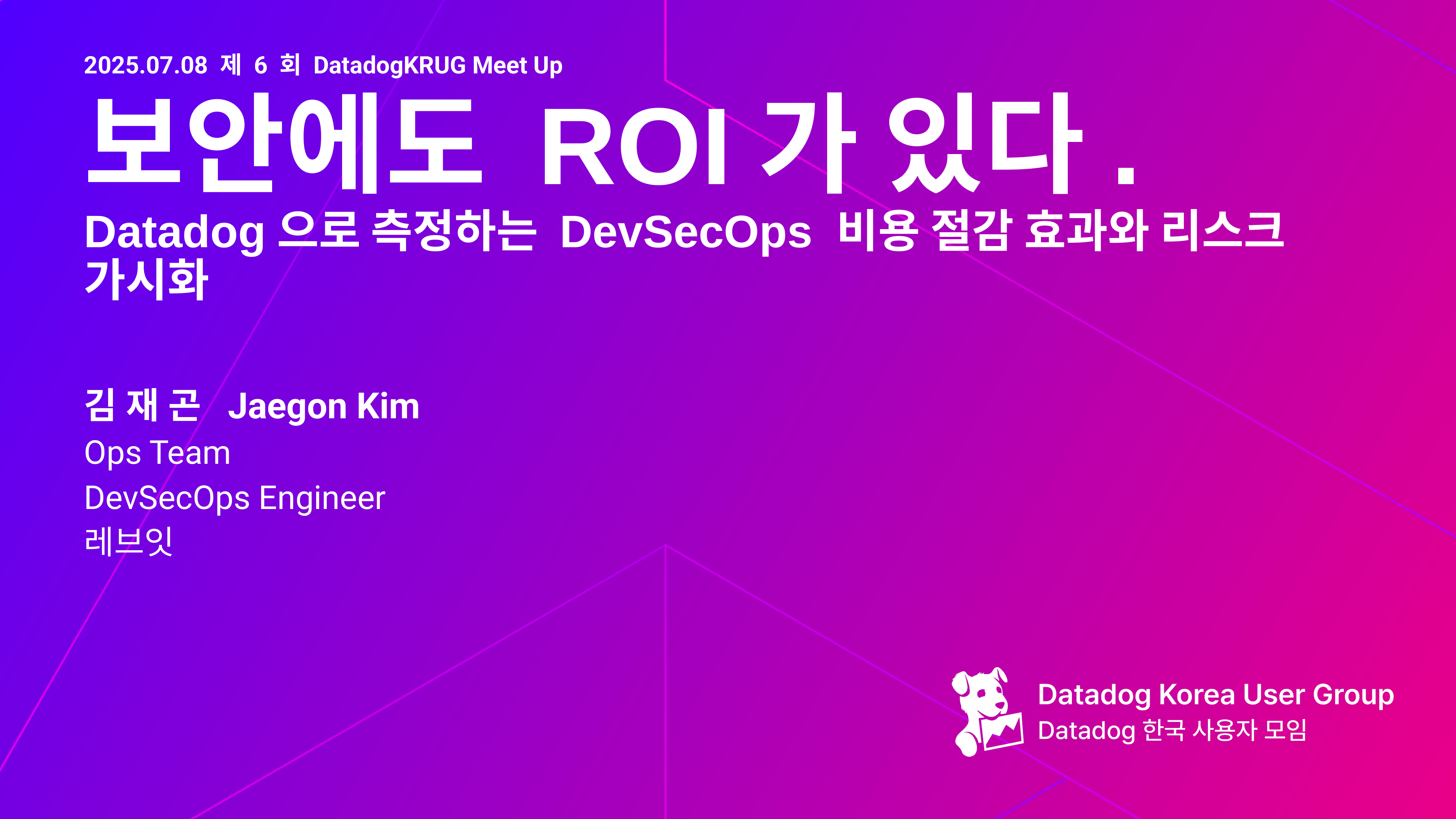

2025.07.08 제 6 회 DatadogKRUG Meet Up
# 보안에도 ROI가 있다. Datadog으로 측정하는 DevSecOps 비용 절감 효과와 리스크 가시화
김 재 곤  Jaegon Kim
Ops Team
DevSecOps Engineer
레브잇